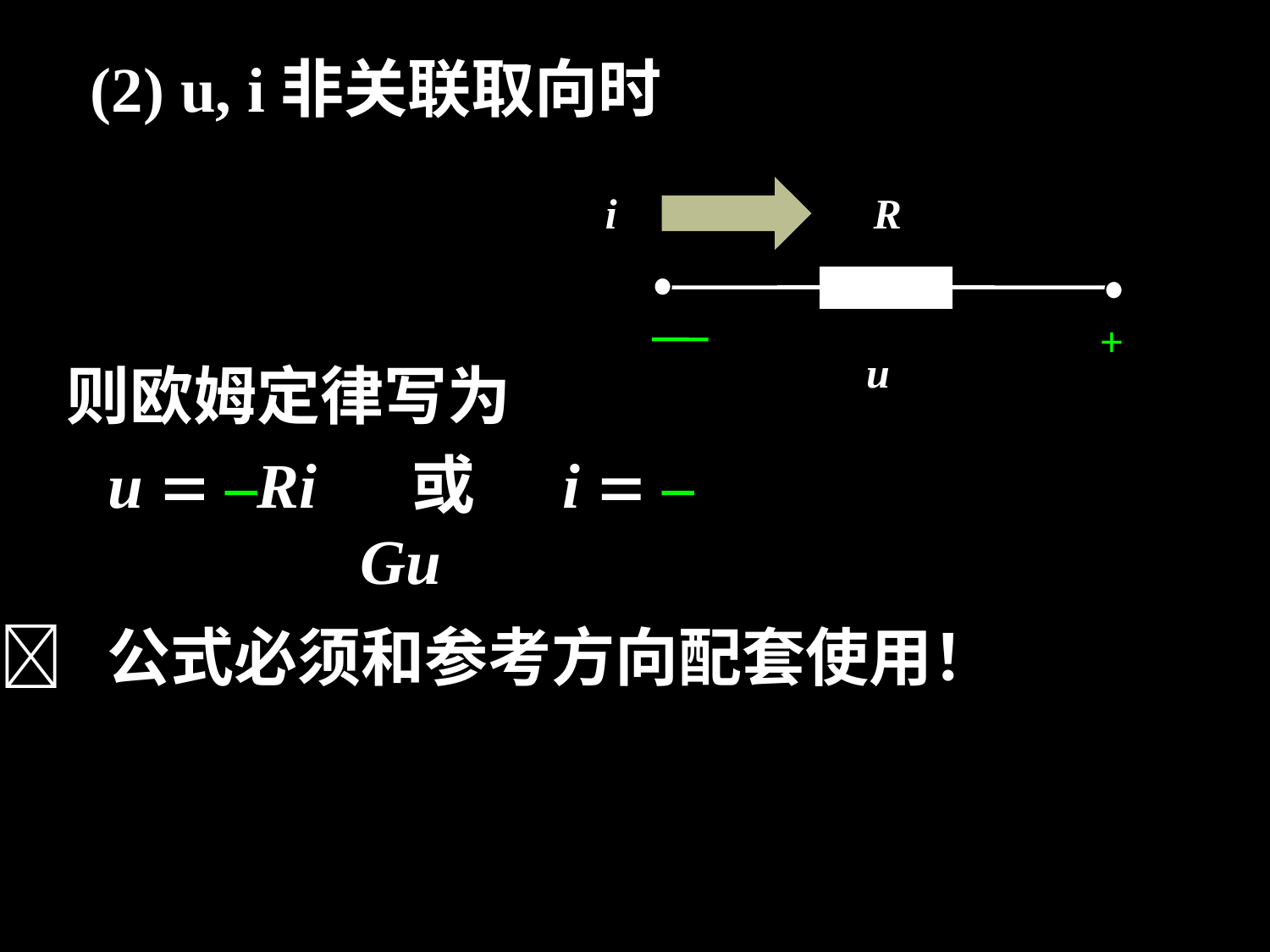

(2) u, i非关联取向时
i

R

+

u
则欧姆定律写为
u = –Ri     或     i = –Gu
♦  公式必须和参考方向配套使用！